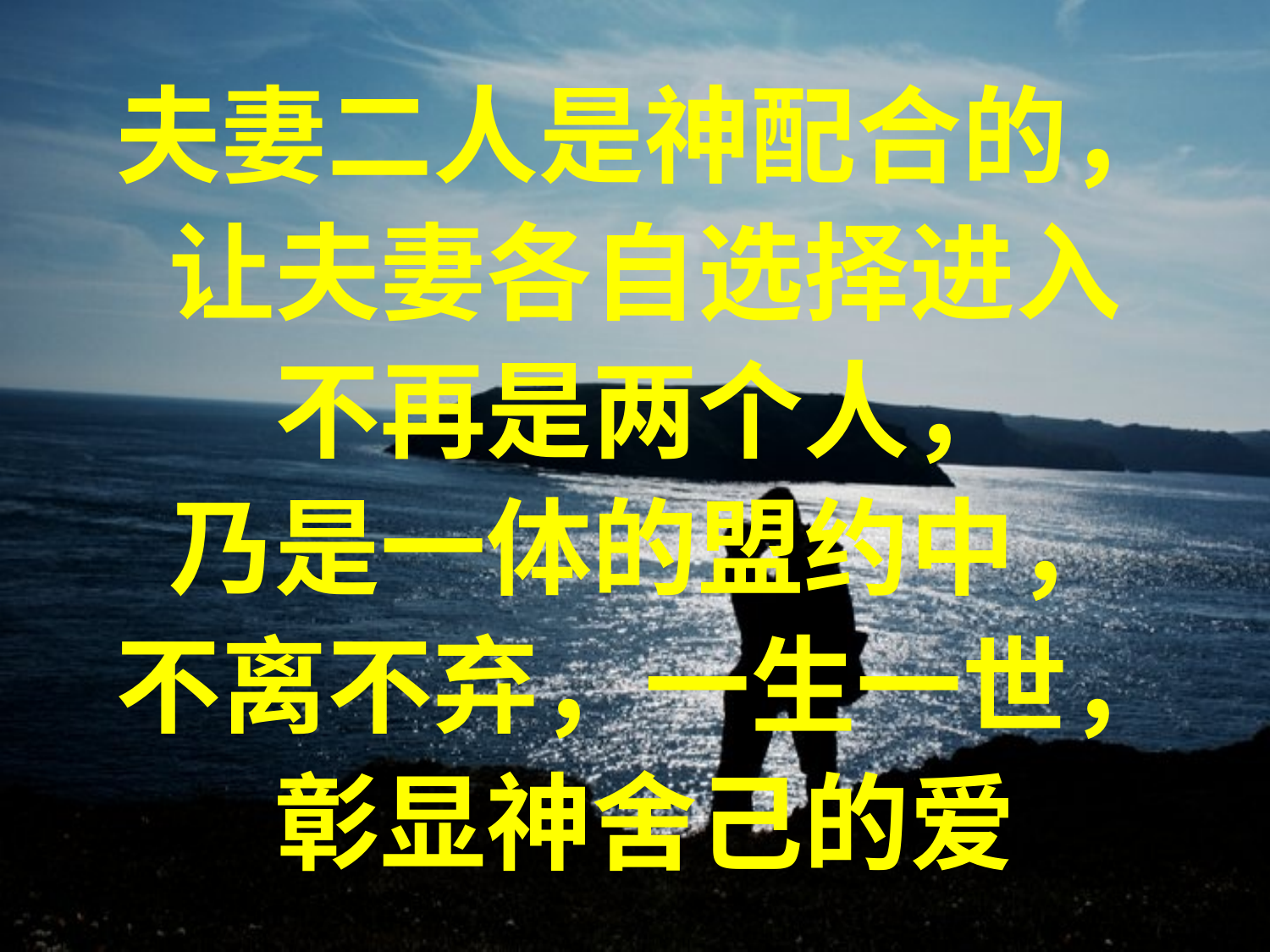

夫妻二人是神配合的，
让夫妻各自选择进入
不再是两个人，
乃是一体的盟约中，
不离不弃，一生一世，
彰显神舍己的爱